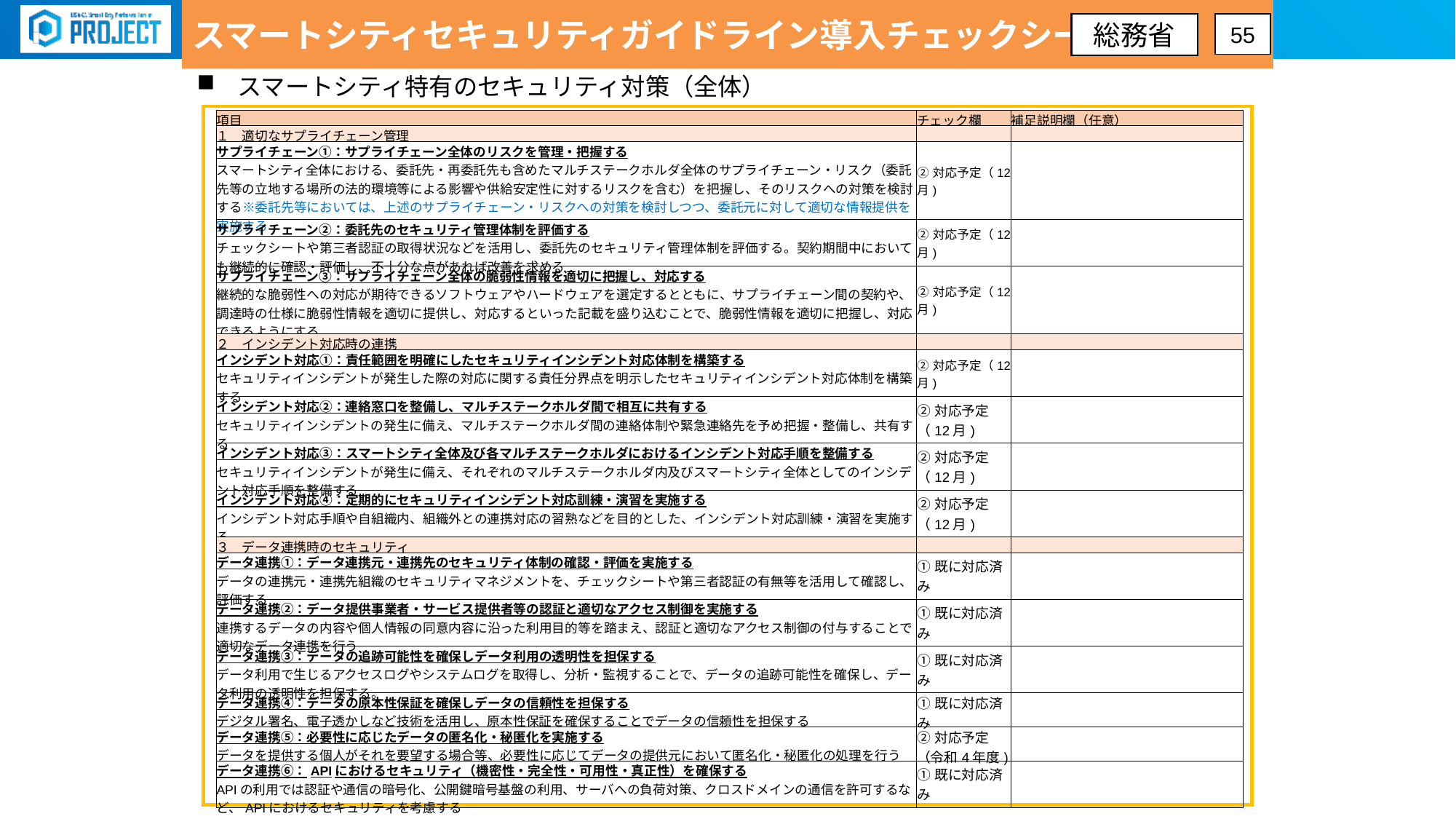

スマートシティセキュリティガイドライン導入チェックシート
55
総務省
スマートシティ特有のセキュリティ対策（全体）

| 項目 | チェック欄 | 補足説明欄（任意） |
| --- | --- | --- |
| １　適切なサプライチェーン管理 |  |  |
| サプライチェーン①：サプライチェーン全体のリスクを管理・把握する スマートシティ全体における、委託先・再委託先も含めたマルチステークホルダ全体のサプライチェーン・リスク（委託先等の立地する場所の法的環境等による影響や供給安定性に対するリスクを含む）を把握し、そのリスクへの対策を検討する※委託先等においては、上述のサプライチェーン・リスクへの対策を検討しつつ、委託元に対して適切な情報提供を実施する | ②対応予定（12月) |  |
| サプライチェーン②：委託先のセキュリティ管理体制を評価する チェックシートや第三者認証の取得状況などを活用し、委託先のセキュリティ管理体制を評価する。契約期間中においても継続的に確認・評価し、不十分な点があれば改善を求める | ②対応予定（12月) |  |
| サプライチェーン③：サプライチェーン全体の脆弱性情報を適切に把握し、対応する 継続的な脆弱性への対応が期待できるソフトウェアやハードウェアを選定するとともに、サプライチェーン間の契約や、調達時の仕様に脆弱性情報を適切に提供し、対応するといった記載を盛り込むことで、脆弱性情報を適切に把握し、対応できるようにする | ②対応予定（12月) |  |
| ２　インシデント対応時の連携 |  |  |
| インシデント対応①：責任範囲を明確にしたセキュリティインシデント対応体制を構築する セキュリティインシデントが発生した際の対応に関する責任分界点を明示したセキュリティインシデント対応体制を構築する | ②対応予定（12月) |  |
| インシデント対応②：連絡窓口を整備し、マルチステークホルダ間で相互に共有する セキュリティインシデントの発生に備え、マルチステークホルダ間の連絡体制や緊急連絡先を予め把握・整備し、共有する | ②対応予定（12月) |  |
| インシデント対応③：スマートシティ全体及び各マルチステークホルダにおけるインシデント対応手順を整備する セキュリティインシデントが発生に備え、それぞれのマルチステークホルダ内及びスマートシティ全体としてのインシデント対応手順を整備する | ②対応予定（12月) |  |
| インシデント対応④：定期的にセキュリティインシデント対応訓練・演習を実施する インシデント対応手順や自組織内、組織外との連携対応の習熟などを目的とした、インシデント対応訓練・演習を実施する | ②対応予定（12月) |  |
| ３　データ連携時のセキュリティ |  |  |
| データ連携①：データ連携元・連携先のセキュリティ体制の確認・評価を実施する データの連携元・連携先組織のセキュリティマネジメントを、チェックシートや第三者認証の有無等を活用して確認し、評価する | ①既に対応済み |  |
| データ連携②：データ提供事業者・サービス提供者等の認証と適切なアクセス制御を実施する 連携するデータの内容や個人情報の同意内容に沿った利用目的等を踏まえ、認証と適切なアクセス制御の付与することで適切なデータ連携を行う | ①既に対応済み |  |
| データ連携③：データの追跡可能性を確保しデータ利用の透明性を担保する データ利用で生じるアクセスログやシステムログを取得し、分析・監視することで、データの追跡可能性を確保し、データ利用の透明性を担保する。 | ①既に対応済み |  |
| データ連携④：データの原本性保証を確保しデータの信頼性を担保する デジタル署名、電子透かしなど技術を活用し、原本性保証を確保することでデータの信頼性を担保する | ①既に対応済み |  |
| データ連携⑤：必要性に応じたデータの匿名化・秘匿化を実施する データを提供する個人がそれを要望する場合等、必要性に応じてデータの提供元において匿名化・秘匿化の処理を行う | ②対応予定（令和4年度) |  |
| データ連携⑥：APIにおけるセキュリティ（機密性・完全性・可用性・真正性）を確保する APIの利用では認証や通信の暗号化、公開鍵暗号基盤の利用、サーバへの負荷対策、クロスドメインの通信を許可するなど、APIにおけるセキュリティを考慮する | ①既に対応済み |  |